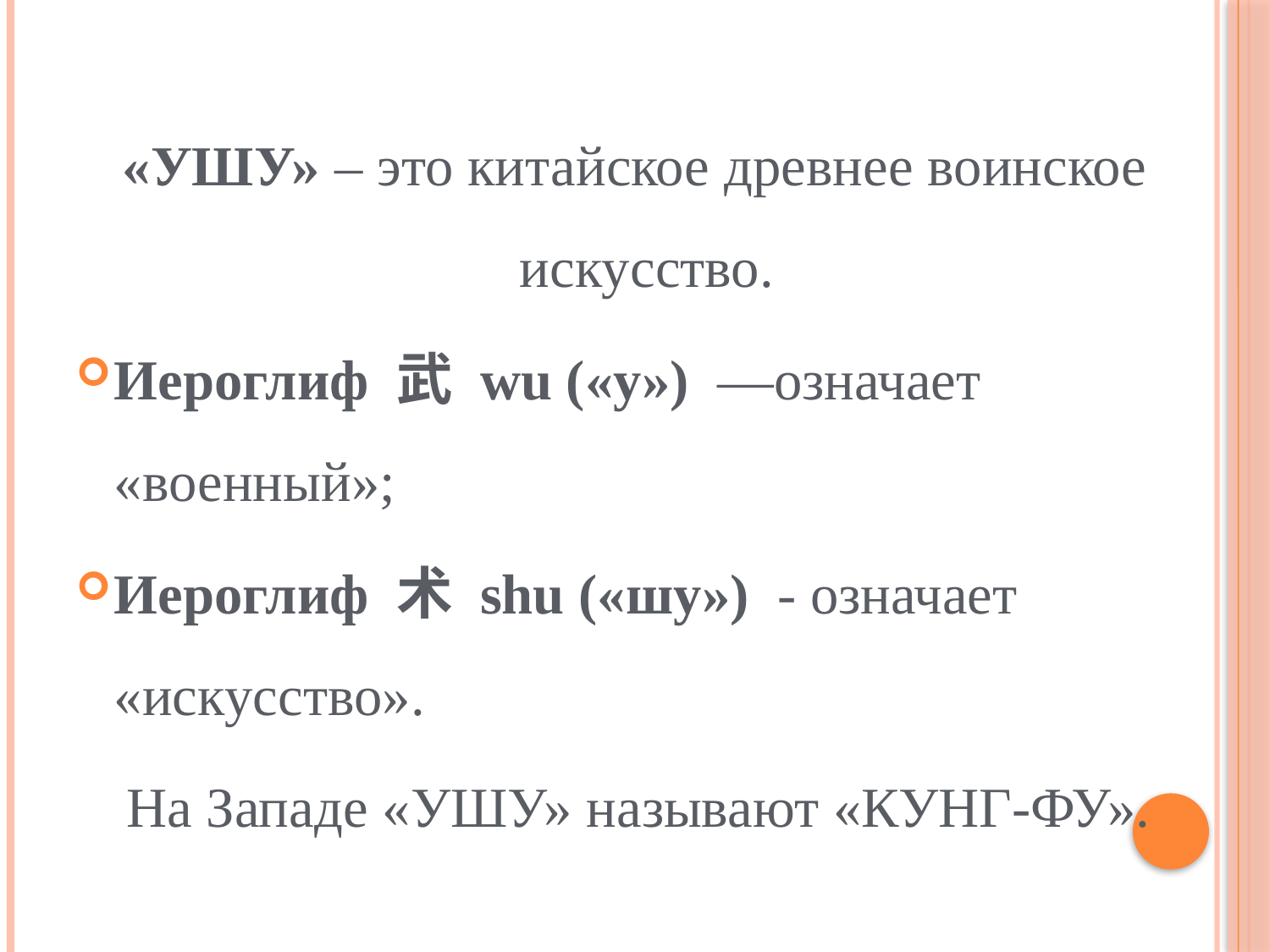

«УШУ» – это китайское древнее воинское искусство.
Иероглиф 武 wu («у»)  —означает «военный»;
Иероглиф 术 shu («шу»)  - означает «искусство».
На Западе «УШУ» называют «КУНГ-ФУ».